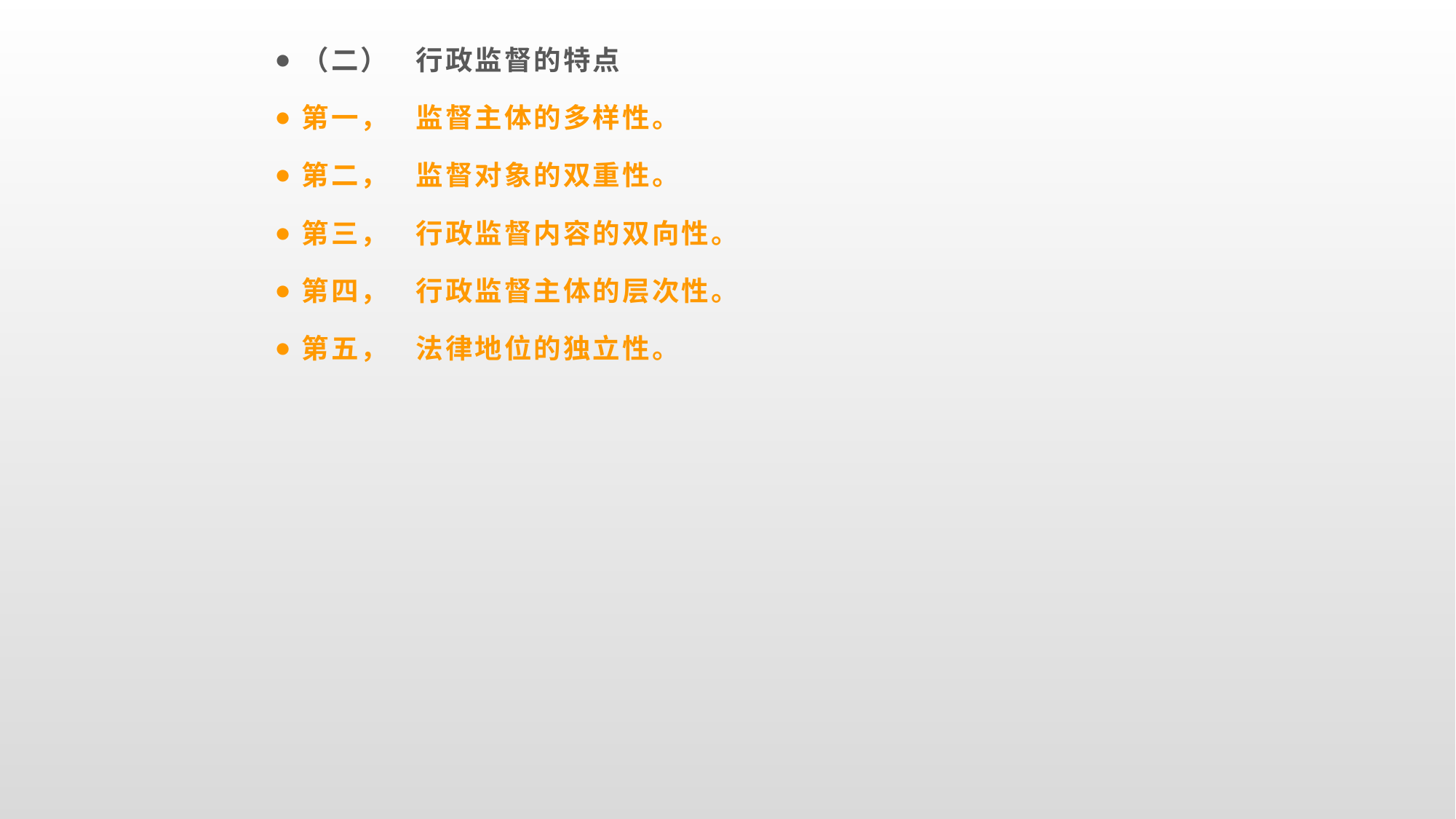

（二）   行政监督的特点
第一，   监督主体的多样性。
第二，   监督对象的双重性。
第三，   行政监督内容的双向性。
第四，   行政监督主体的层次性。
第五，   法律地位的独立性。